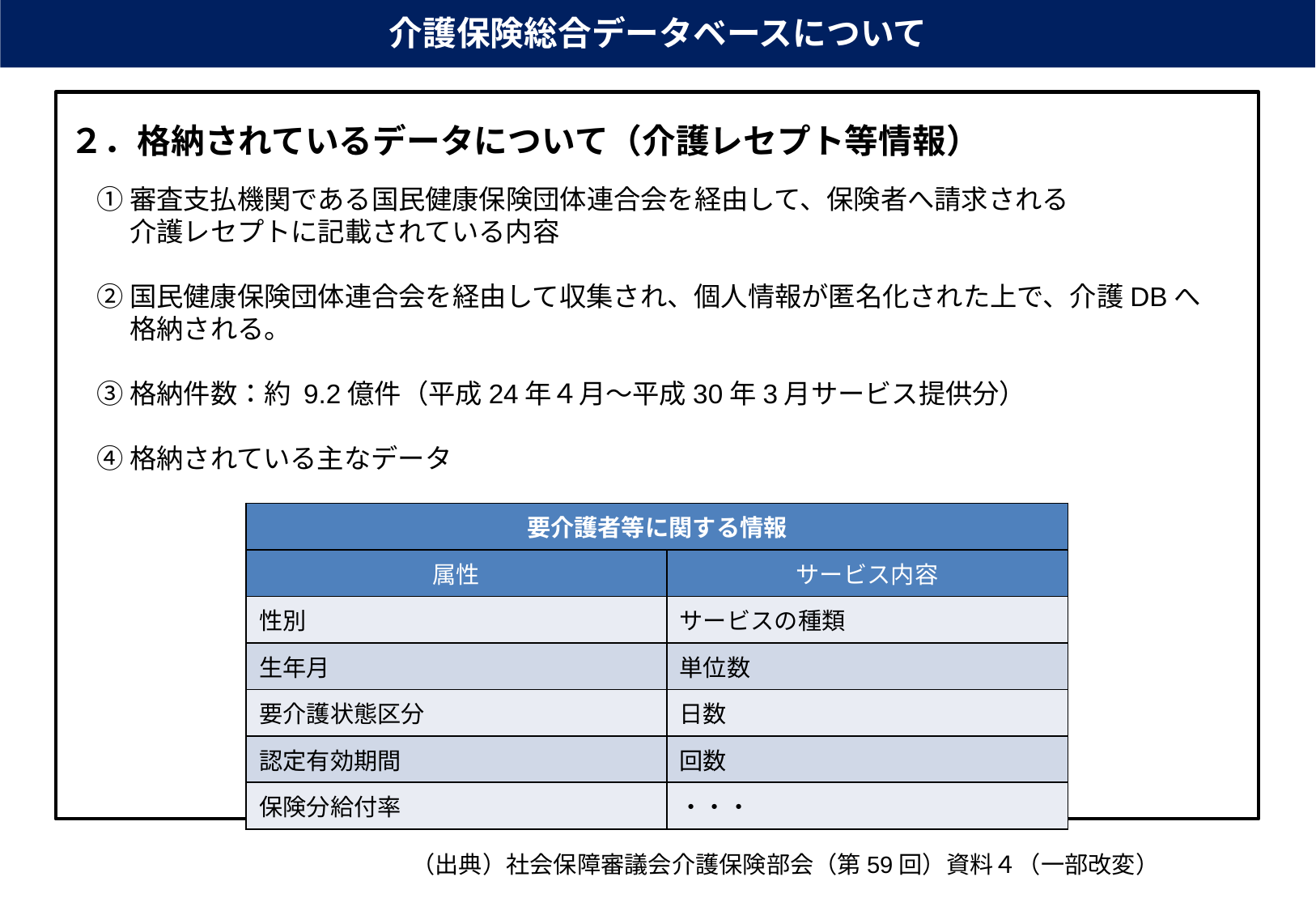

介護保険総合データベースについて

２．格納されているデータについて（介護レセプト等情報）

　① 審査支払機関である国民健康保険団体連合会を経由して、保険者へ請求される
　　 介護レセプトに記載されている内容

　② 国民健康保険団体連合会を経由して収集され、個人情報が匿名化された上で、介護DBへ
　　 格納される。

　③ 格納件数：約 9.2億件（平成24年４月～平成30年3月サービス提供分）

　④ 格納されている主なデータ
| 要介護者等に関する情報 |  |
| --- | --- |
| 属性 | サービス内容 |
| 性別 | サービスの種類 |
| 生年月 | 単位数 |
| 要介護状態区分 | 日数 |
| 認定有効期間 | 回数 |
| 保険分給付率 | ・・・ |
（出典）社会保障審議会介護保険部会（第59回）資料４（一部改変）